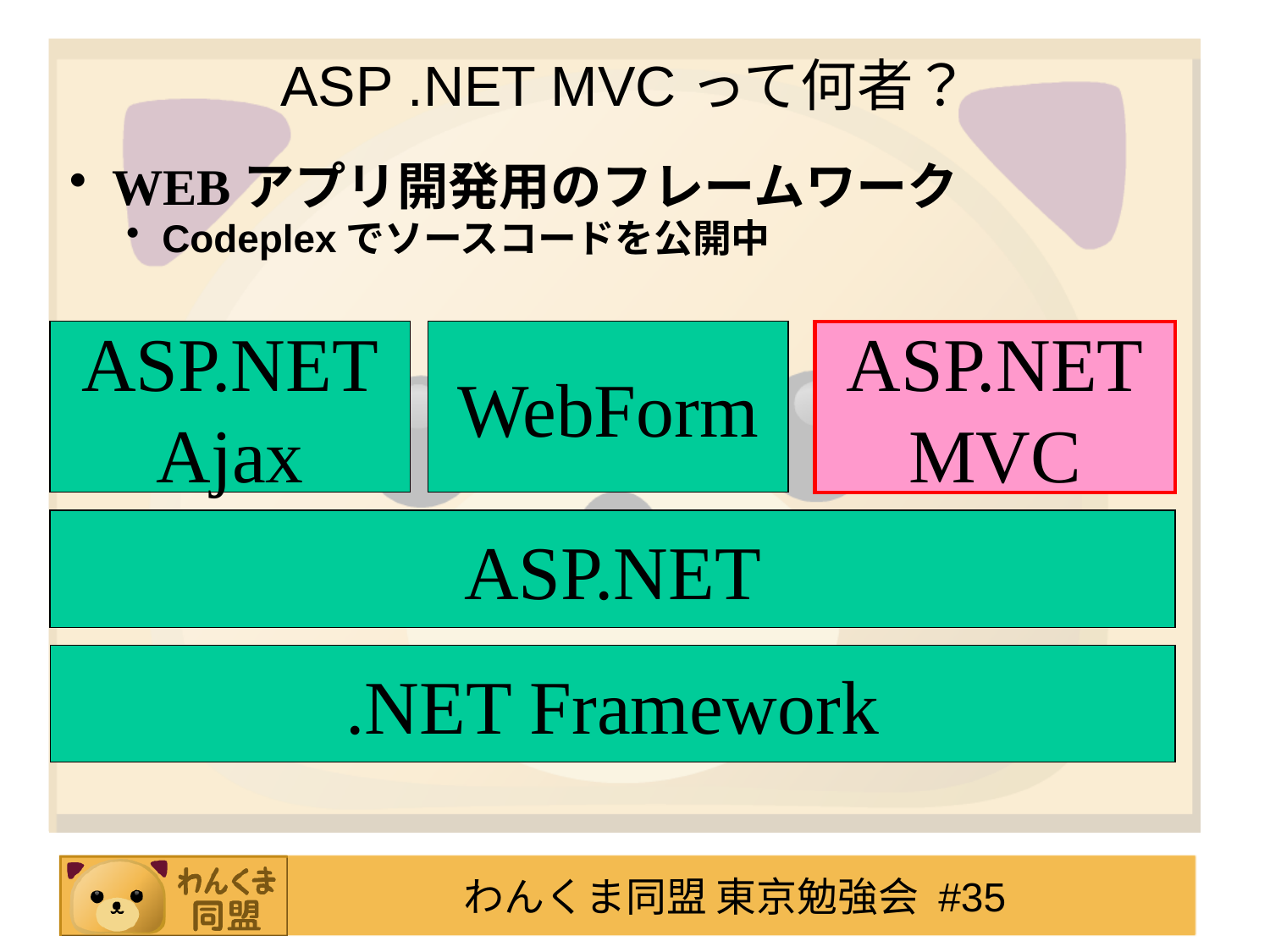

ASP .NET MVCって何者？
WEBアプリ開発用のフレームワーク
Codeplexでソースコードを公開中
ASP.NET
Ajax
WebForm
ASP.NET
MVC
ASP.NET
.NET Framework